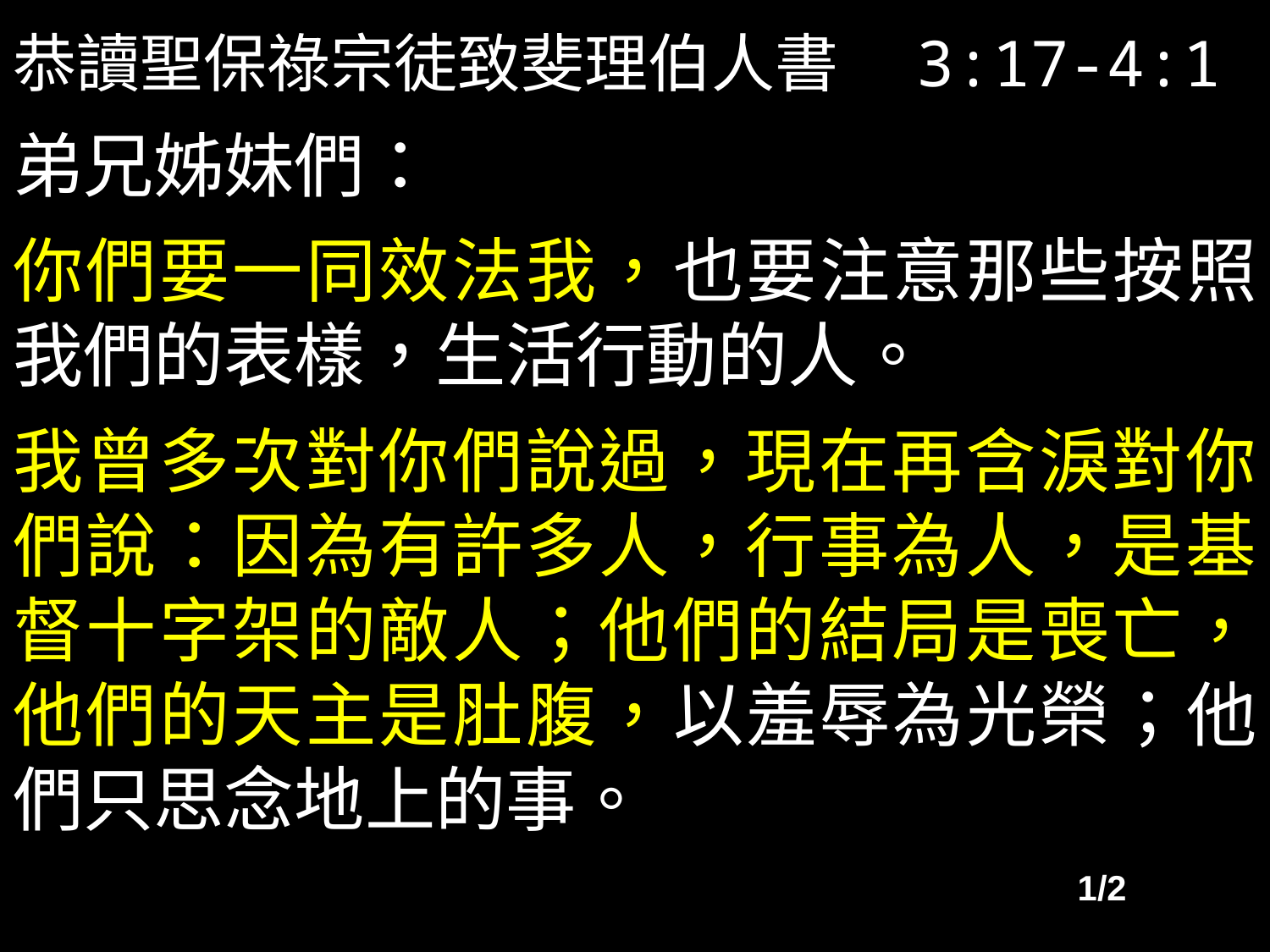

恭讀聖保祿宗徒致斐理伯人書　3:17-4:1
弟兄姊妹們：
你們要一同效法我，也要注意那些按照我們的表樣，生活行動的人。
我曾多次對你們說過，現在再含淚對你們說：因為有許多人，行事為人，是基督十字架的敵人；他們的結局是喪亡，他們的天主是肚腹，以羞辱為光榮；他們只思念地上的事。
1/2